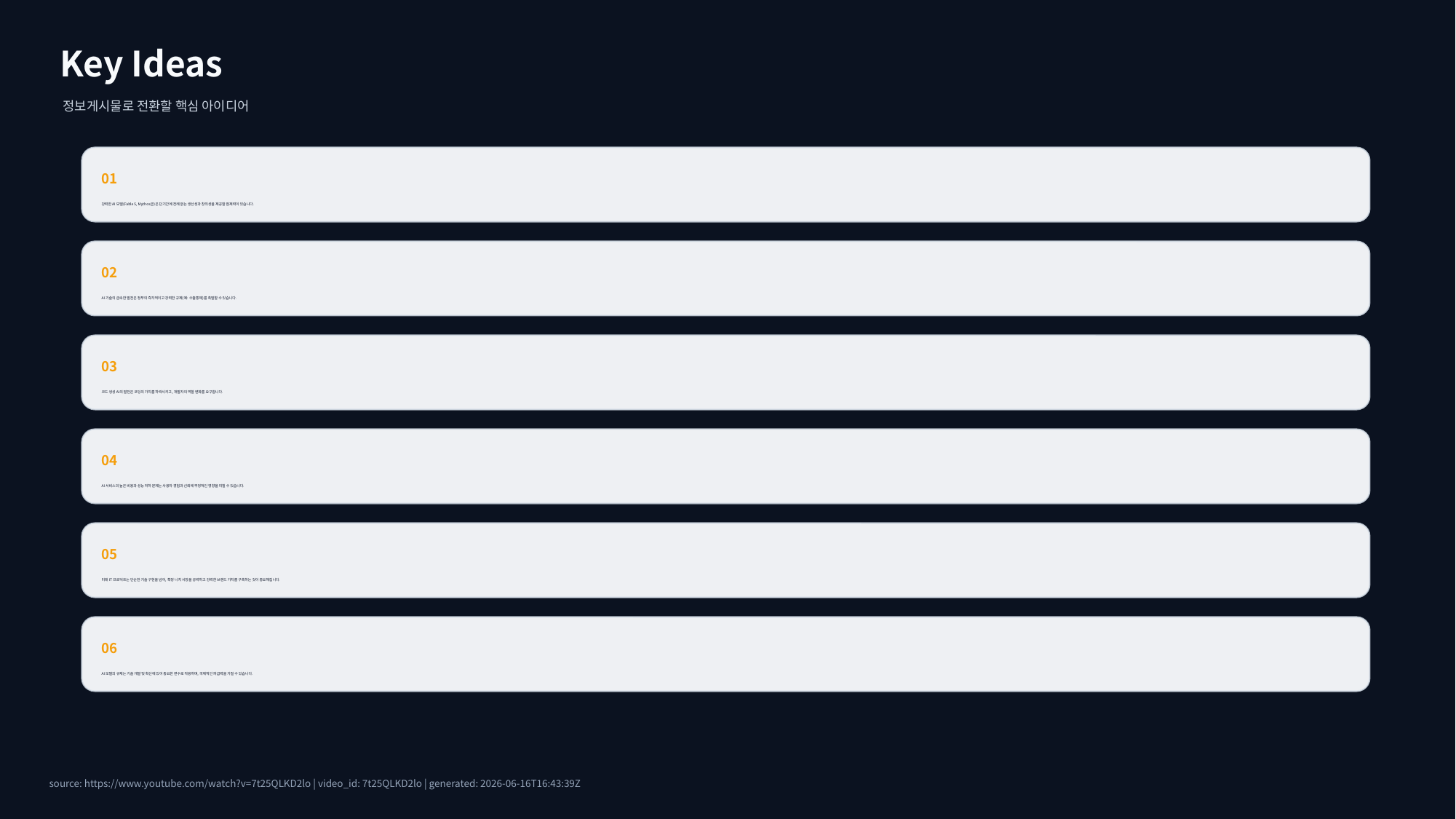

Key Ideas
정보게시물로 전환할 핵심 아이디어

01
강력한 AI 모델(Fable 5, Mythos급)은 단기간에 전례 없는 생산성과 창의성을 제공할 잠재력이 있습니다.

02
AI 기술의 급속한 발전은 정부의 즉각적이고 강력한 규제(예: 수출통제)를 촉발할 수 있습니다.

03
코드 생성 AI의 발전은 코딩의 가치를 하락시키고, 개발자의 역할 변화를 요구합니다.

04
AI 서비스의 높은 비용과 성능 저하 문제는 사용자 경험과 신뢰에 부정적인 영향을 미칠 수 있습니다.

05
미래 IT 프로덕트는 단순한 기술 구현을 넘어, 특정 니치 시장을 공략하고 강력한 브랜드 가치를 구축하는 것이 중요해집니다.

06
AI 모델의 규제는 기술 개발 및 확산에 있어 중요한 변수로 작용하며, 국제적인 파급력을 가질 수 있습니다.
source: https://www.youtube.com/watch?v=7t25QLKD2lo | video_id: 7t25QLKD2lo | generated: 2026-06-16T16:43:39Z